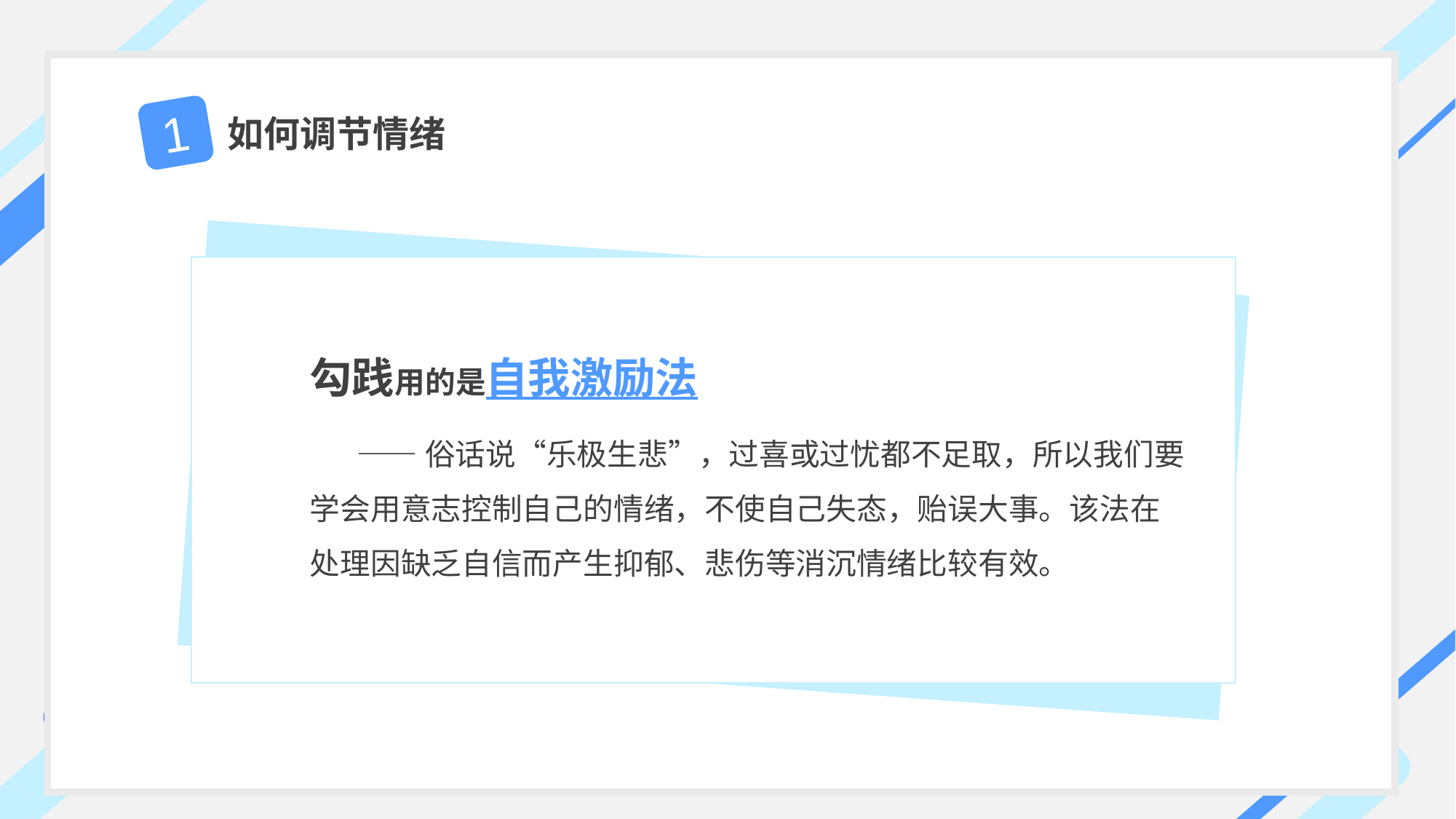

1
如何调节情绪

勾践用的是自我激励法
       ——俗话说“乐极生悲”，过喜或过忧都不足取，所以我们要学会用意志控制自己的情绪，不使自己失态，贻误大事。该法在处理因缺乏自信而产生抑郁、悲伤等消沉情绪比较有效。